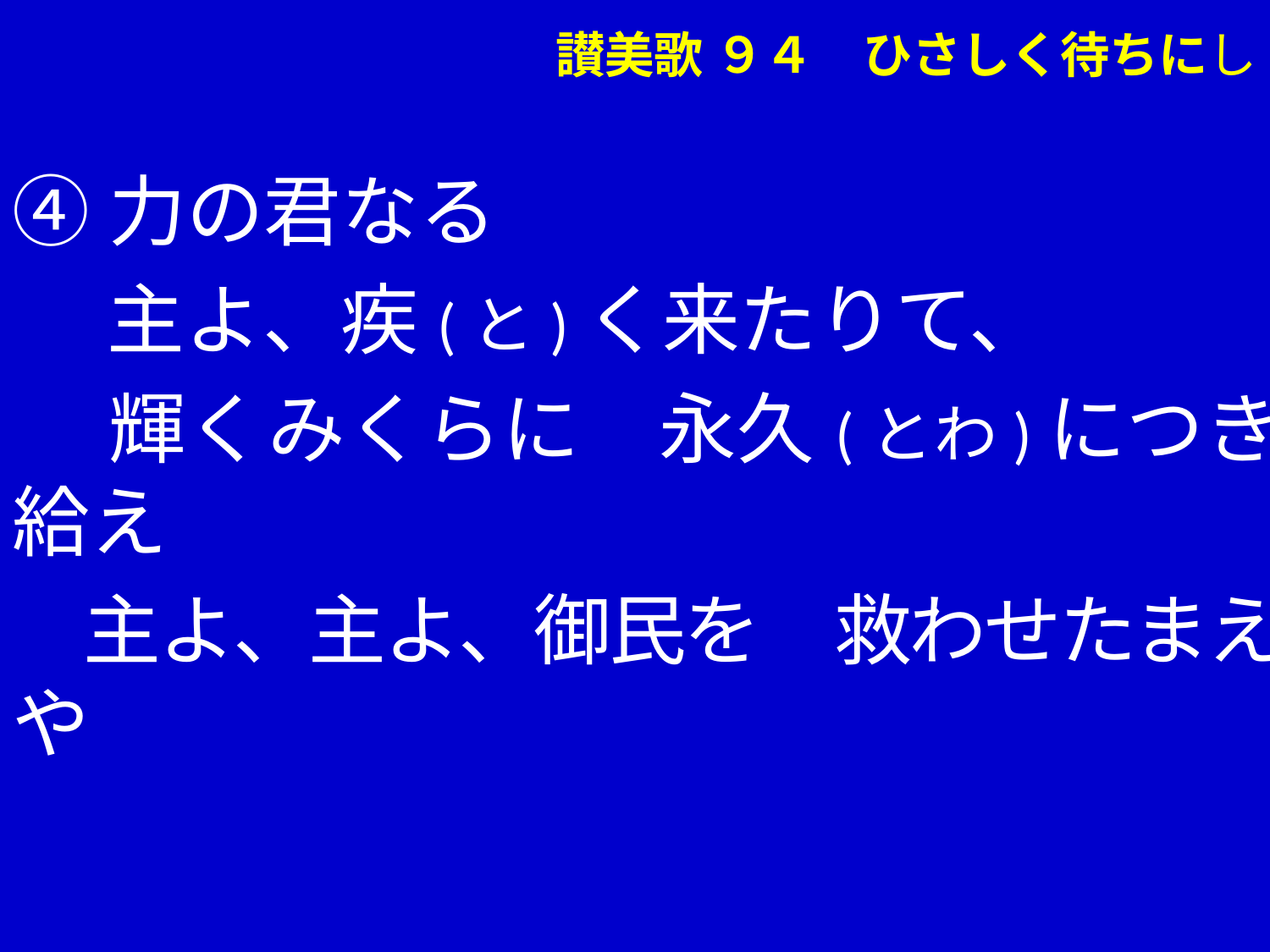

# 讃美歌 ９４　ひさしく待ちにし
④力の君なる
　 主よ、疾(と)く来たりて、
　 輝くみくらに　永久(とわ)につき給え
   主よ、主よ、御民を　救わせたまえや